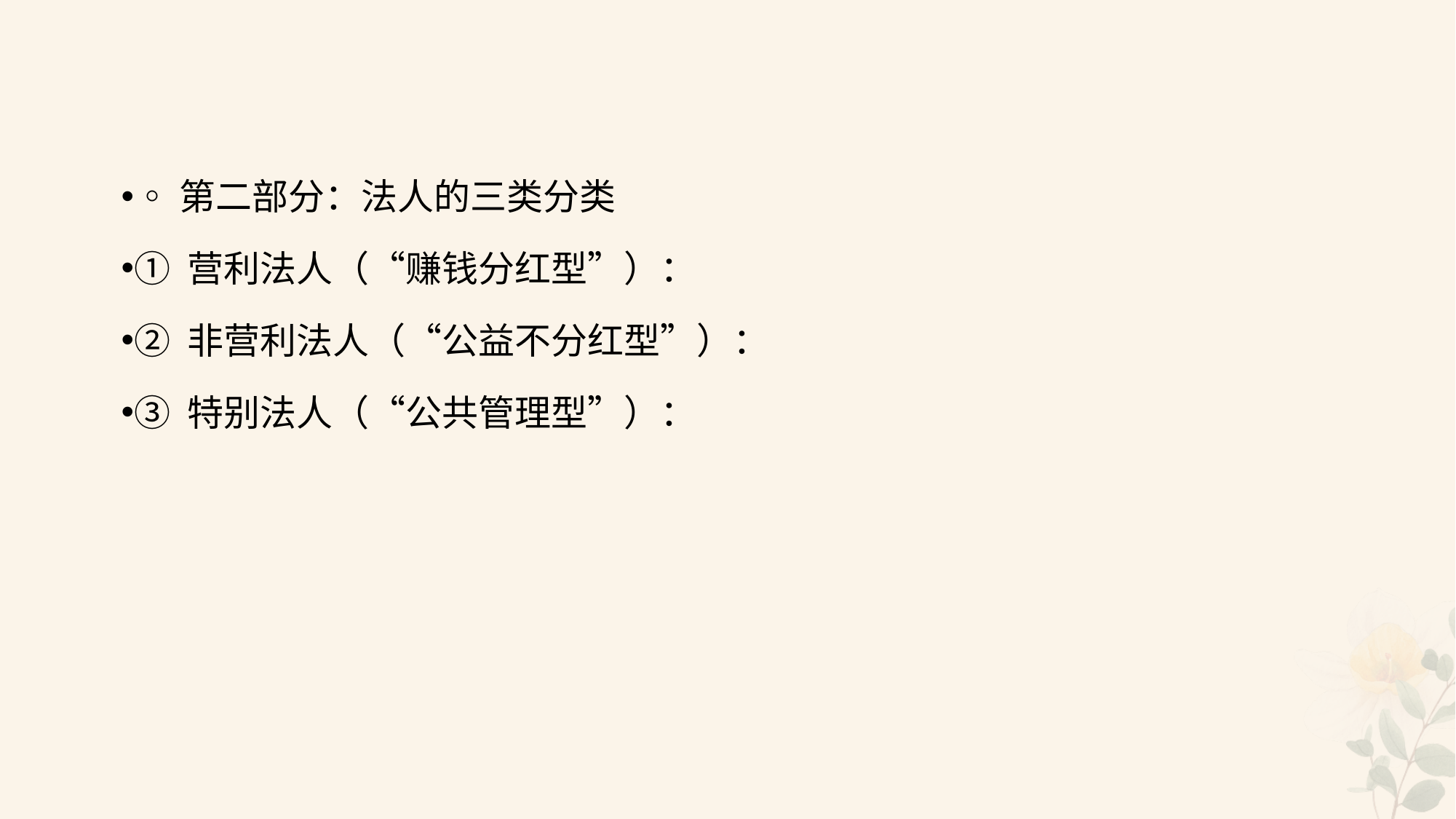

#
◦第二部分：法人的三类分类
① 营利法人（“赚钱分红型”）：
② 非营利法人（“公益不分红型”）：
③ 特别法人（“公共管理型”）：